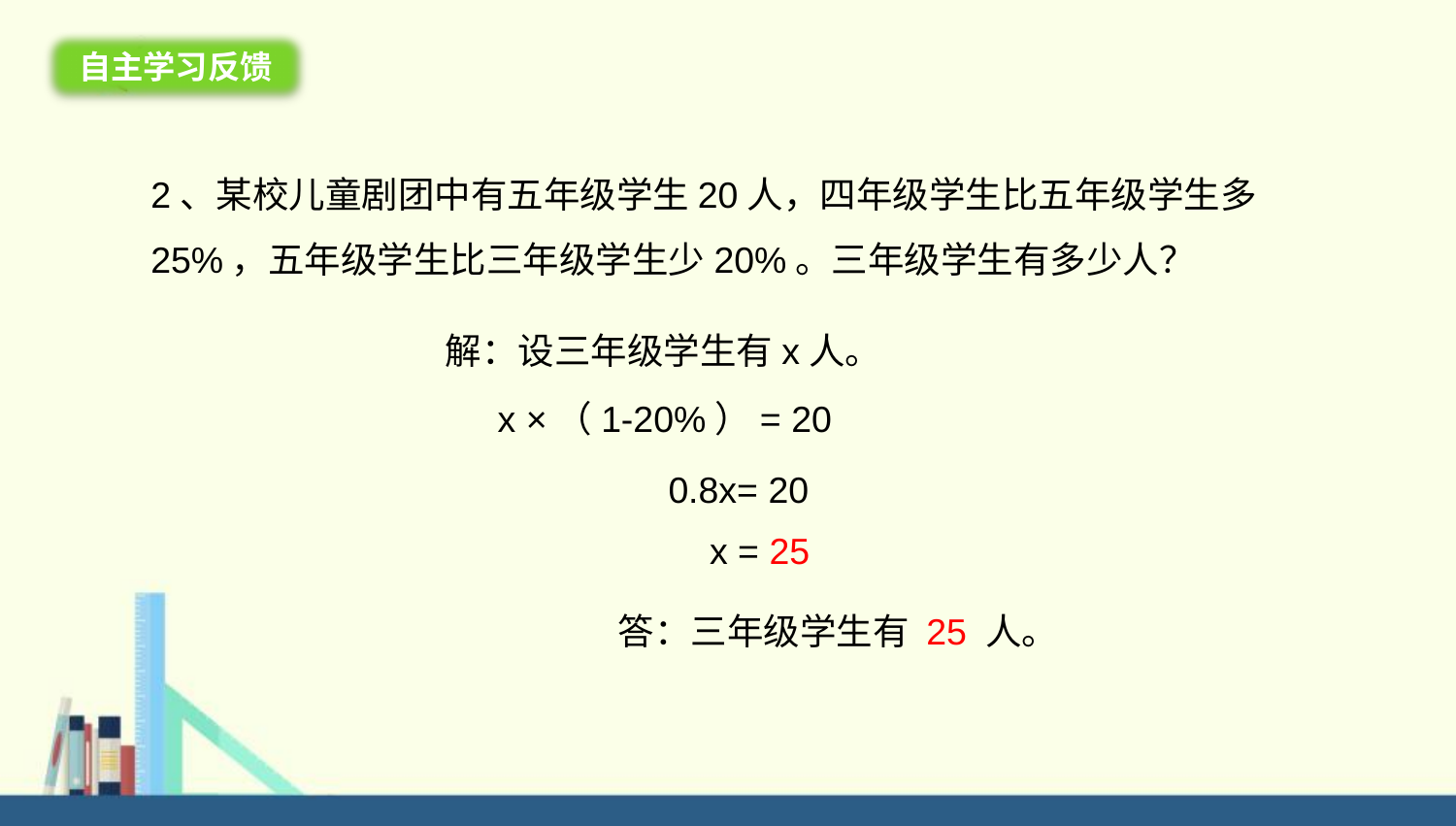

自主学习反馈
2、某校儿童剧团中有五年级学生20人，四年级学生比五年级学生多25%，五年级学生比三年级学生少20%。三年级学生有多少人？
解：设三年级学生有x人。
x ×（1-20%）= 20
0.8x= 20
 x = 25
答：三年级学生有 25 人。